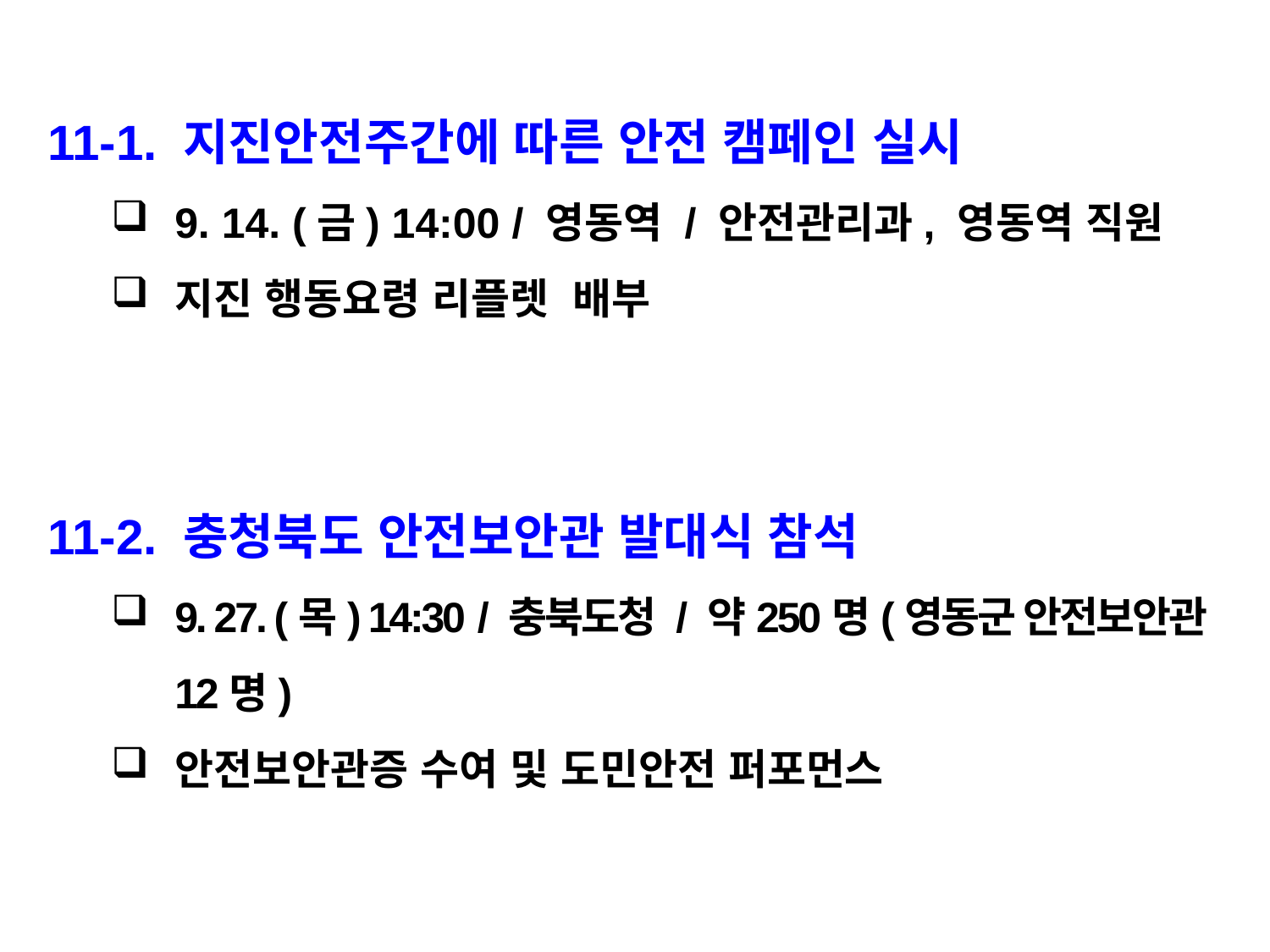

11-1. 지진안전주간에 따른 안전 캠페인 실시
9. 14. (금) 14:00 / 영동역 / 안전관리과, 영동역 직원
지진 행동요령 리플렛  배부
11-2. 충청북도 안전보안관 발대식 참석
9. 27. (목) 14:30 / 충북도청 / 약250명(영동군 안전보안관 12명)
안전보안관증 수여 및 도민안전 퍼포먼스